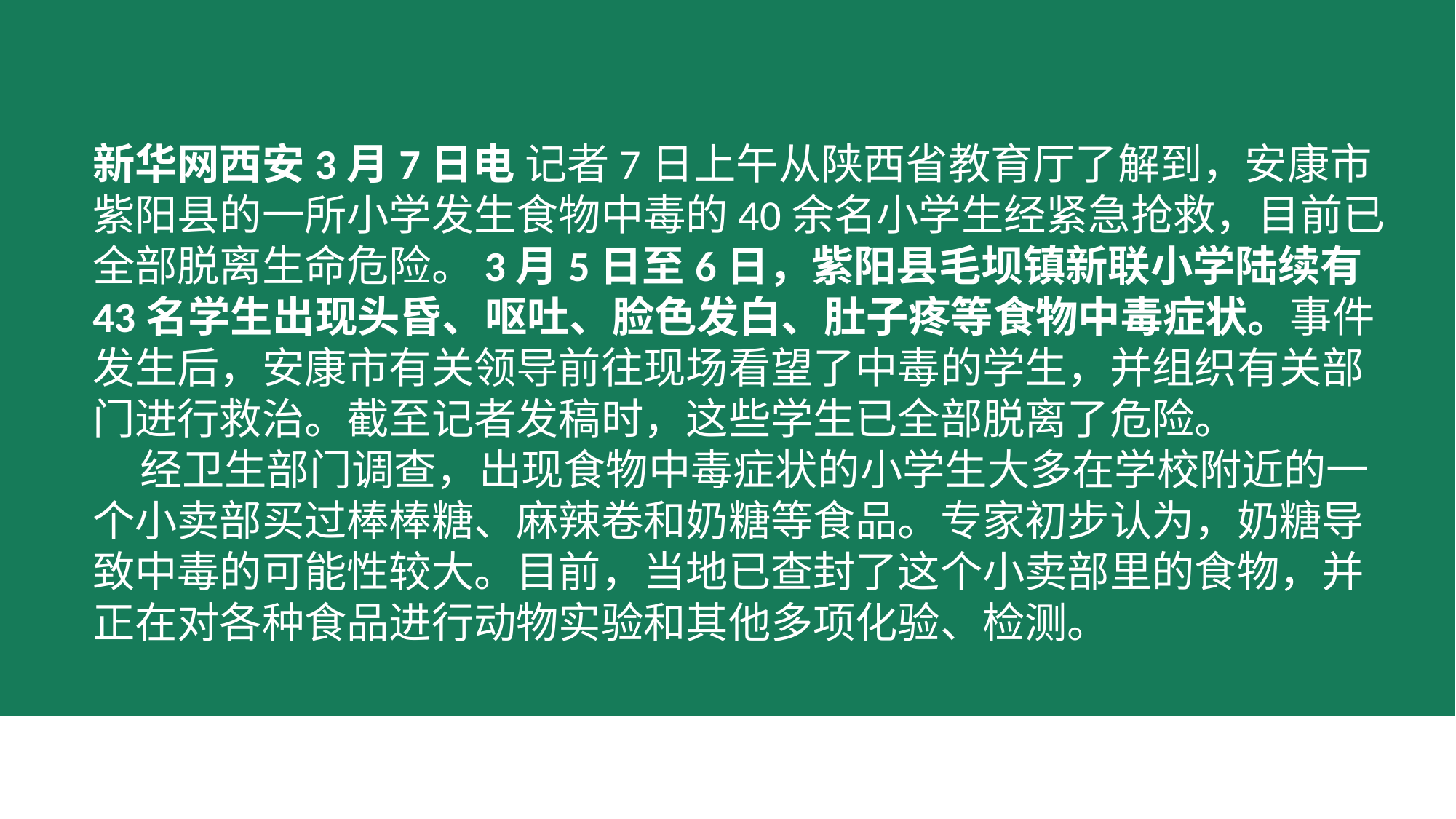

新华网西安3月7日电 记者7日上午从陕西省教育厅了解到，安康市紫阳县的一所小学发生食物中毒的40余名小学生经紧急抢救，目前已全部脱离生命危险。3月5日至6日，紫阳县毛坝镇新联小学陆续有43名学生出现头昏、呕吐、脸色发白、肚子疼等食物中毒症状。事件发生后，安康市有关领导前往现场看望了中毒的学生，并组织有关部门进行救治。截至记者发稿时，这些学生已全部脱离了危险。
     经卫生部门调查，出现食物中毒症状的小学生大多在学校附近的一个小卖部买过棒棒糖、麻辣卷和奶糖等食品。专家初步认为，奶糖导致中毒的可能性较大。目前，当地已查封了这个小卖部里的食物，并正在对各种食品进行动物实验和其他多项化验、检测。